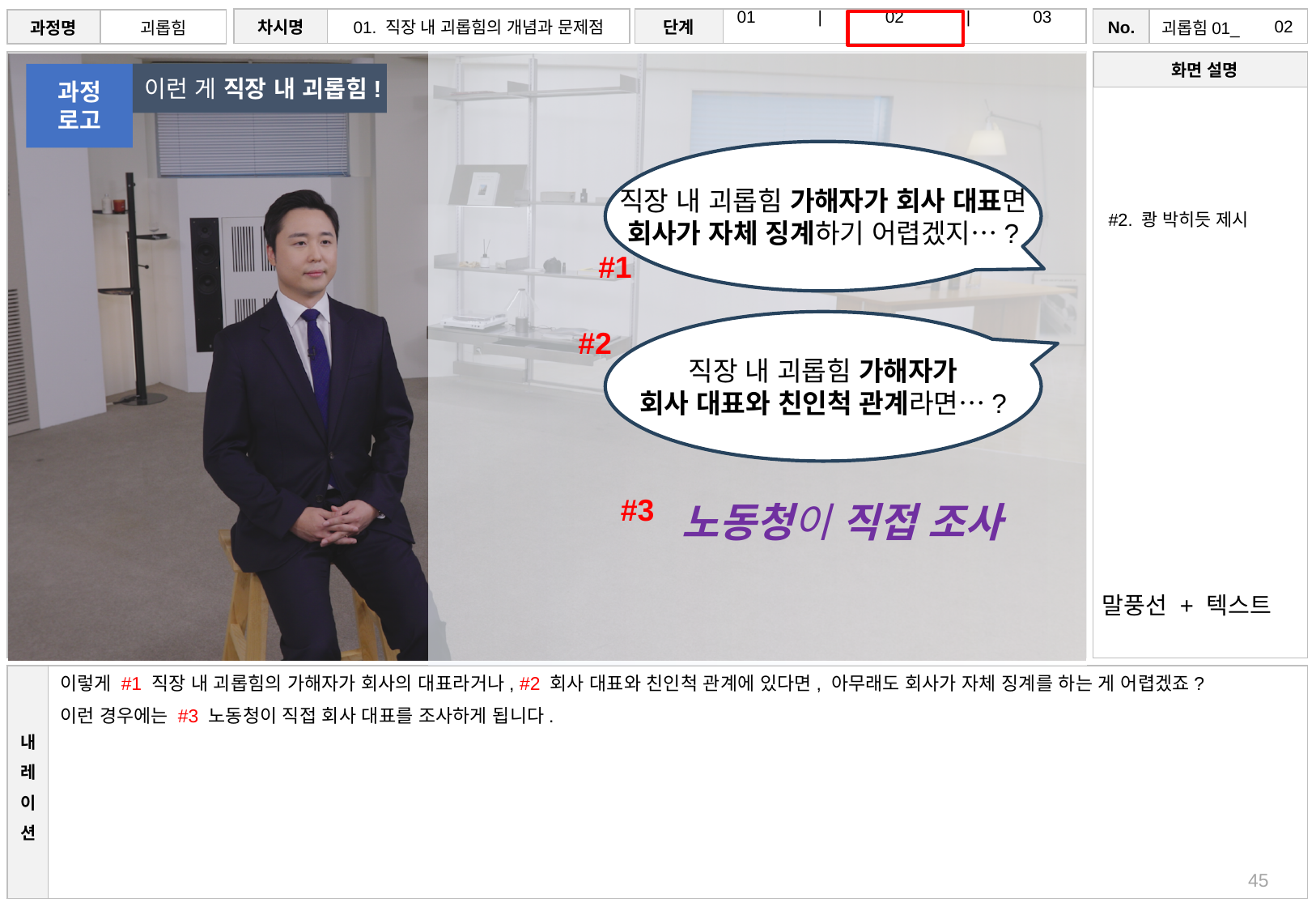

# 02
이런 게 직장 내 괴롭힘!
과정
로고
직장 내 괴롭힘 가해자가 회사 대표면
회사가 자체 징계하기 어렵겠지…?
#2. 쾅 박히듯 제시
#1
직장 내 괴롭힘 가해자가
회사 대표와 친인척 관계라면…?
#2
#3
노동청이 직접 조사
말풍선 + 텍스트
이렇게 #1 직장 내 괴롭힘의 가해자가 회사의 대표라거나, #2 회사 대표와 친인척 관계에 있다면, 아무래도 회사가 자체 징계를 하는 게 어렵겠죠?
이런 경우에는 #3 노동청이 직접 회사 대표를 조사하게 됩니다.

45